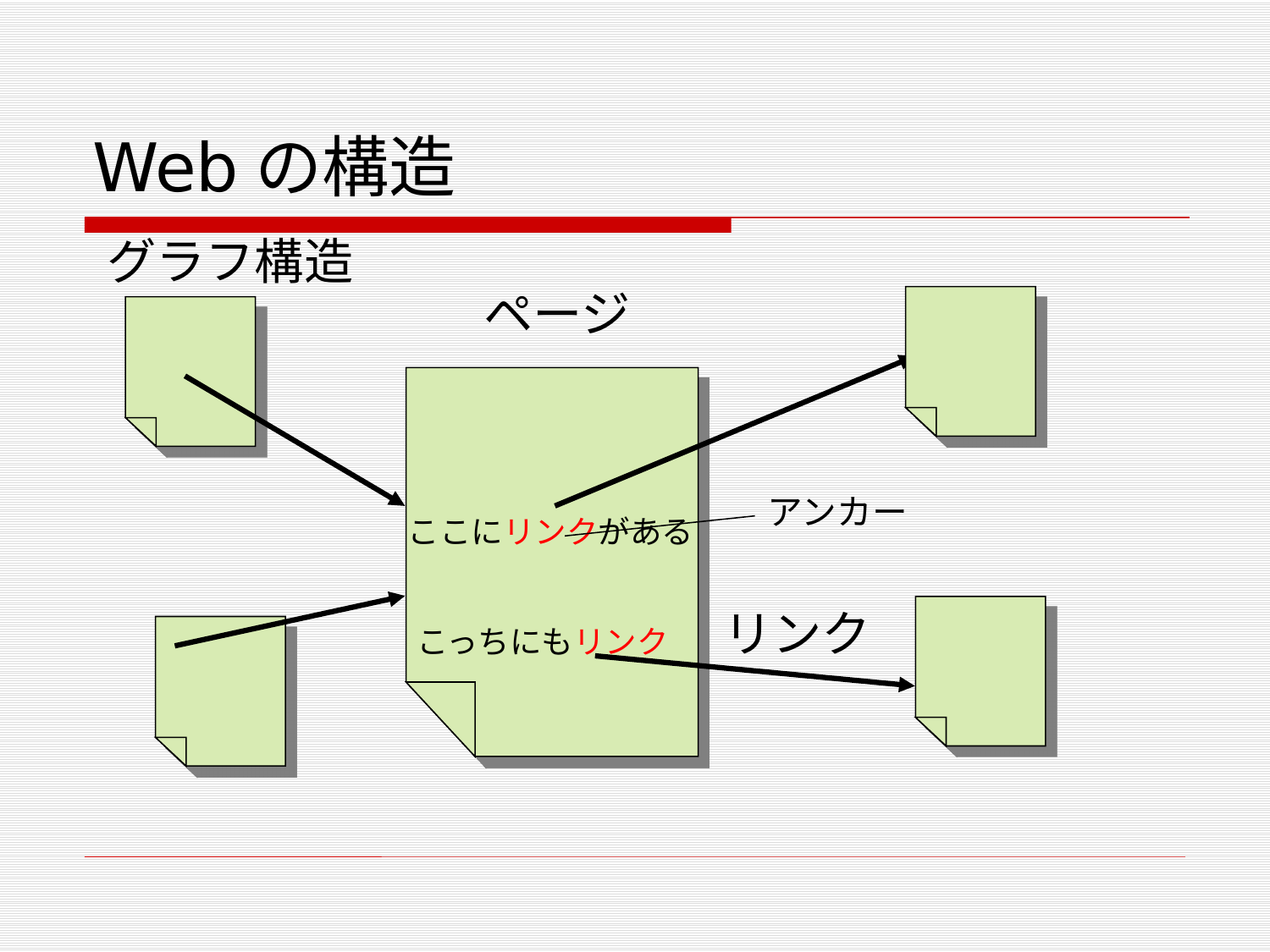

# Webの構造
グラフ構造
ページ

アンカー

ここにリンクがある

リンク

こっちにもリンク